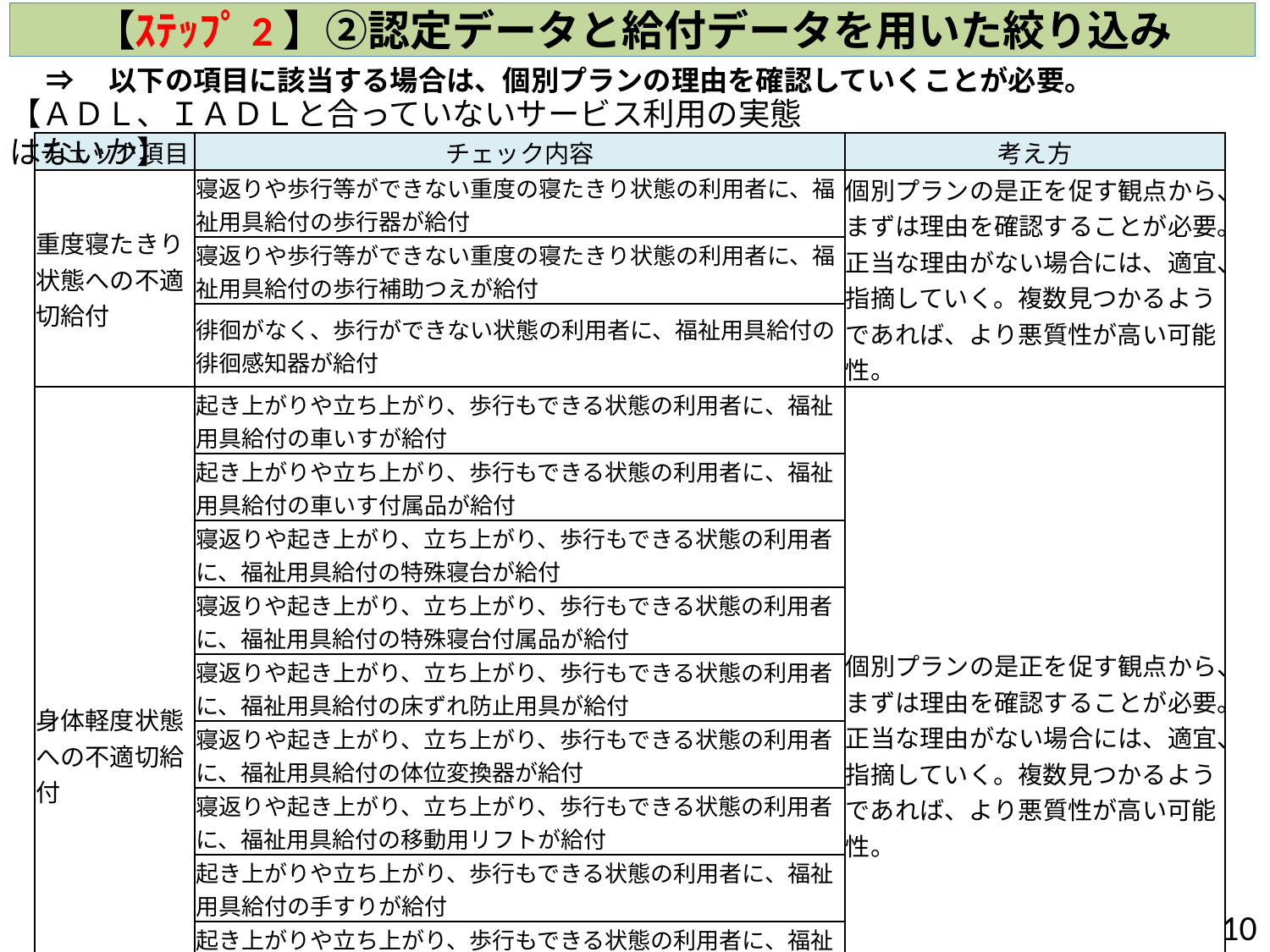

【ｽﾃｯﾌﾟ2】②認定データと給付データを用いた絞り込み
⇒　以下の項目に該当する場合は、個別プランの理由を確認していくことが必要。
【ＡＤＬ、ＩＡＤＬと合っていないサービス利用の実態はないか】
| チェック項目 | チェック内容 | 考え方 |
| --- | --- | --- |
| 重度寝たきり状態への不適切給付 | 寝返りや歩行等ができない重度の寝たきり状態の利用者に、福祉用具給付の歩行器が給付 | 個別プランの是正を促す観点から、まずは理由を確認することが必要。正当な理由がない場合には、適宜、指摘していく。複数見つかるようであれば、より悪質性が高い可能性。 |
|  | 寝返りや歩行等ができない重度の寝たきり状態の利用者に、福祉用具給付の歩行補助つえが給付 |  |
|  | 徘徊がなく、歩行ができない状態の利用者に、福祉用具給付の徘徊感知器が給付 |  |
| 身体軽度状態への不適切給付 | 起き上がりや立ち上がり、歩行もできる状態の利用者に、福祉用具給付の車いすが給付 | 個別プランの是正を促す観点から、まずは理由を確認することが必要。正当な理由がない場合には、適宜、指摘していく。複数見つかるようであれば、より悪質性が高い可能性。 |
|  | 起き上がりや立ち上がり、歩行もできる状態の利用者に、福祉用具給付の車いす付属品が給付 |  |
|  | 寝返りや起き上がり、立ち上がり、歩行もできる状態の利用者に、福祉用具給付の特殊寝台が給付 |  |
|  | 寝返りや起き上がり、立ち上がり、歩行もできる状態の利用者に、福祉用具給付の特殊寝台付属品が給付 |  |
|  | 寝返りや起き上がり、立ち上がり、歩行もできる状態の利用者に、福祉用具給付の床ずれ防止用具が給付 |  |
|  | 寝返りや起き上がり、立ち上がり、歩行もできる状態の利用者に、福祉用具給付の体位変換器が給付 |  |
|  | 寝返りや起き上がり、立ち上がり、歩行もできる状態の利用者に、福祉用具給付の移動用リフトが給付 |  |
|  | 起き上がりや立ち上がり、歩行もできる状態の利用者に、福祉用具給付の手すりが給付 |  |
|  | 起き上がりや立ち上がり、歩行もできる状態の利用者に、福祉用具給付のスロープが給付 |  |
|  | 起き上がりや立ち上がり、歩行もできる状態の利用者に、福祉用具給付の歩行器が給付 |  |
|  | 起き上がりや立ち上がり、歩行もできる状態の利用者に、福祉用具給付の歩行補助つえが給付 |  |
10